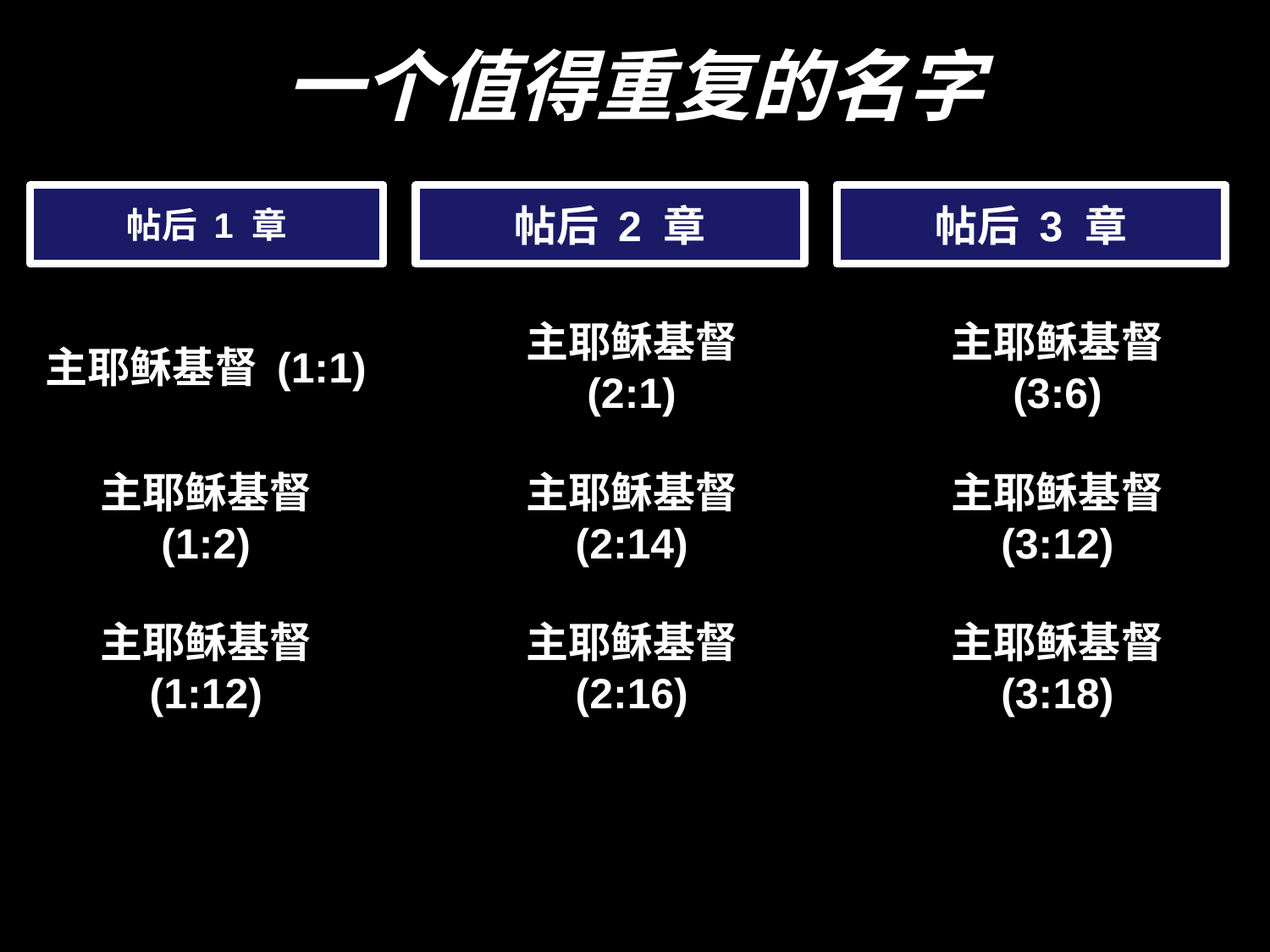

# 一个值得重复的名字
帖后 1 章
帖后 2 章
帖后 3 章
主耶稣基督 (1:1)
主耶稣基督
(2:1)
主耶稣基督
(3:6)
主耶稣基督
(1:2)
主耶稣基督
(2:14)
主耶稣基督
(3:12)
主耶稣基督
(1:12)
主耶稣基督
(2:16)
主耶稣基督
(3:18)